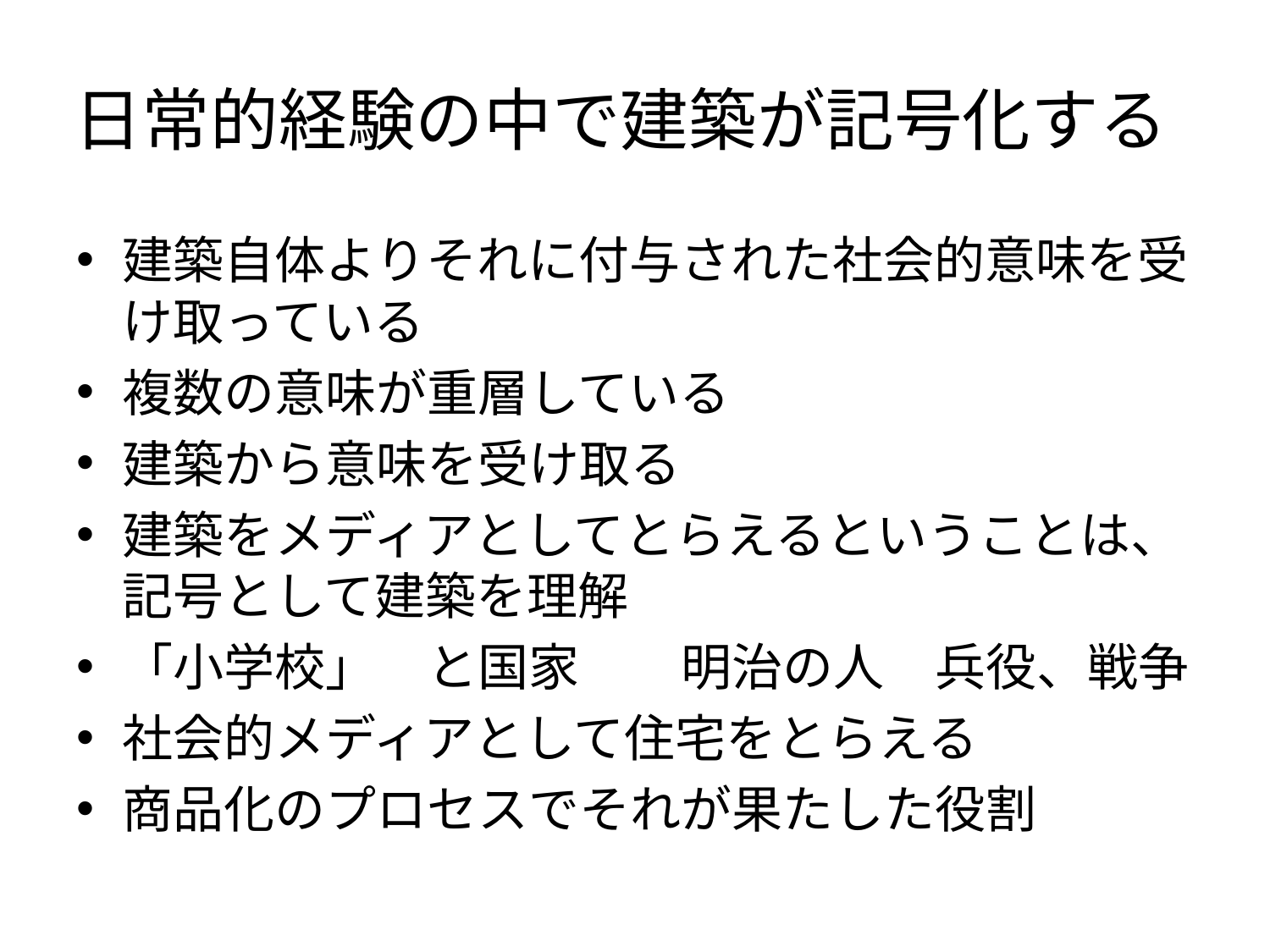

# 日常的経験の中で建築が記号化する
建築自体よりそれに付与された社会的意味を受け取っている
複数の意味が重層している
建築から意味を受け取る
建築をメディアとしてとらえるということは、記号として建築を理解
「小学校」　と国家　　明治の人　兵役、戦争
社会的メディアとして住宅をとらえる
商品化のプロセスでそれが果たした役割